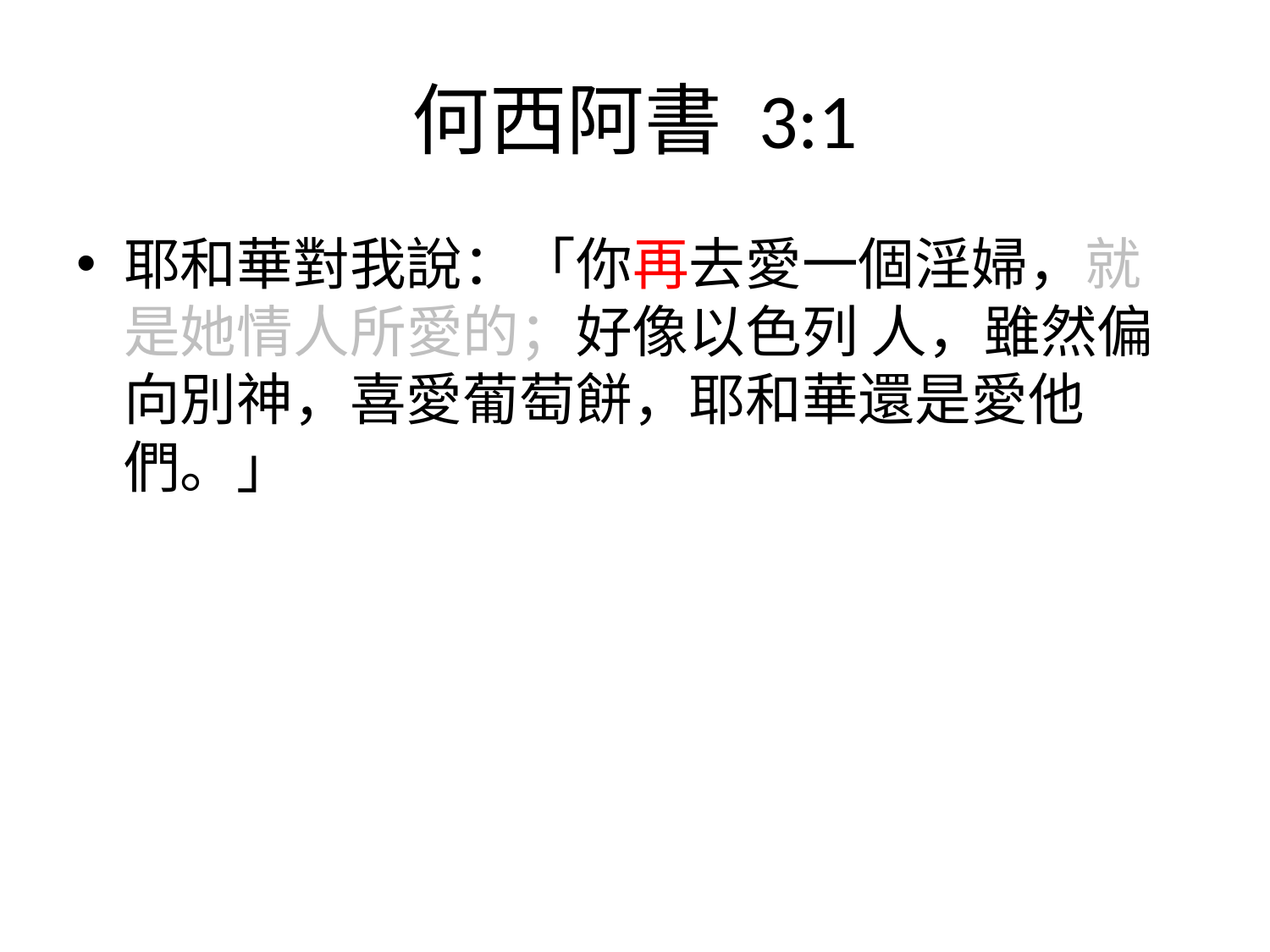

# 何西阿書‬ ‭3:1
耶和華對我說：「你再去愛一個淫婦，就是她情人所愛的；好像以色列 人，雖然偏向別神，喜愛葡萄餅，耶和華還是愛他們。」